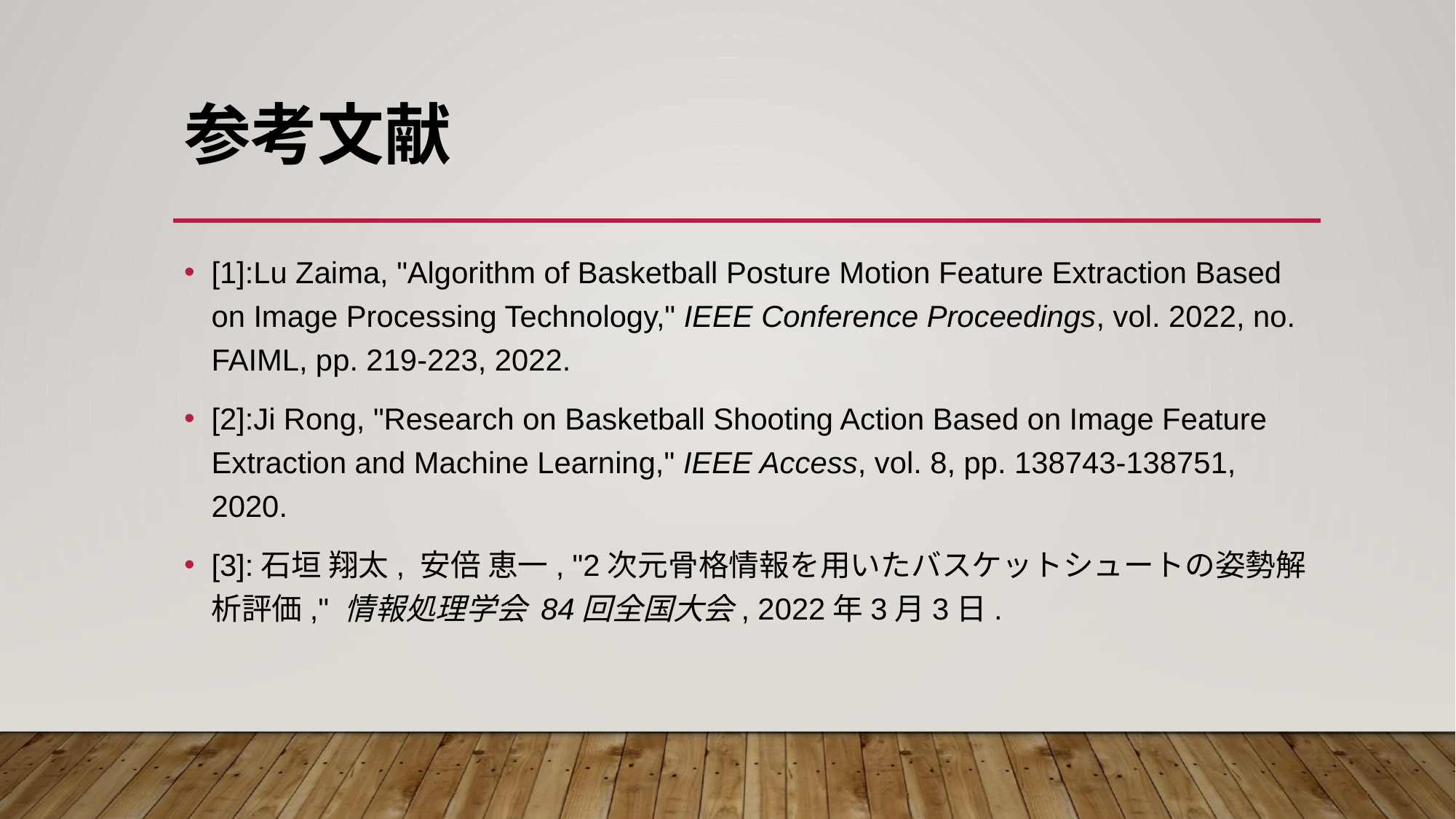

# 参考文献
[1]:Lu Zaima, "Algorithm of Basketball Posture Motion Feature Extraction Based on Image Processing Technology," IEEE Conference Proceedings, vol. 2022, no. FAIML, pp. 219-223, 2022.
[2]:Ji Rong, "Research on Basketball Shooting Action Based on Image Feature Extraction and Machine Learning," IEEE Access, vol. 8, pp. 138743-138751, 2020.
[3]:石垣 翔太, 安倍 恵一, "2次元骨格情報を用いたバスケットシュートの姿勢解析評価," 情報処理学会 84回全国大会, 2022年3月3日.